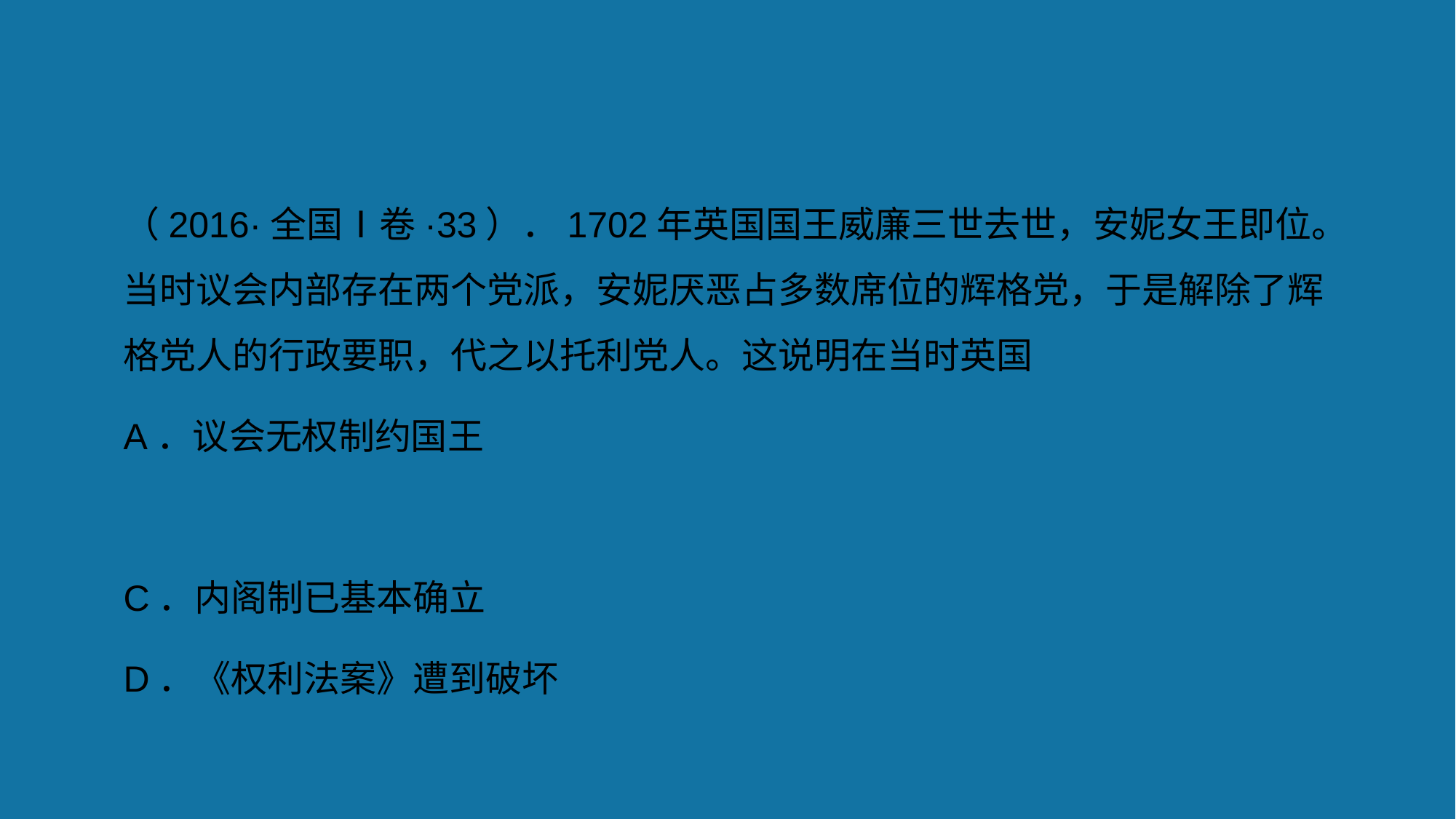

四、师者勤于思考，旗帜引导教学

（2016·全国Ⅰ卷·33）．1702年英国国王威廉三世去世，安妮女王即位。当时议会内部存在两个党派，安妮厌恶占多数席位的辉格党，于是解除了辉格党人的行政要职，代之以托利党人。这说明在当时英国
A．议会无权制约国王
B．君主立宪制尚未完善
C．内阁制已基本确立
D．《权利法案》遭到破坏